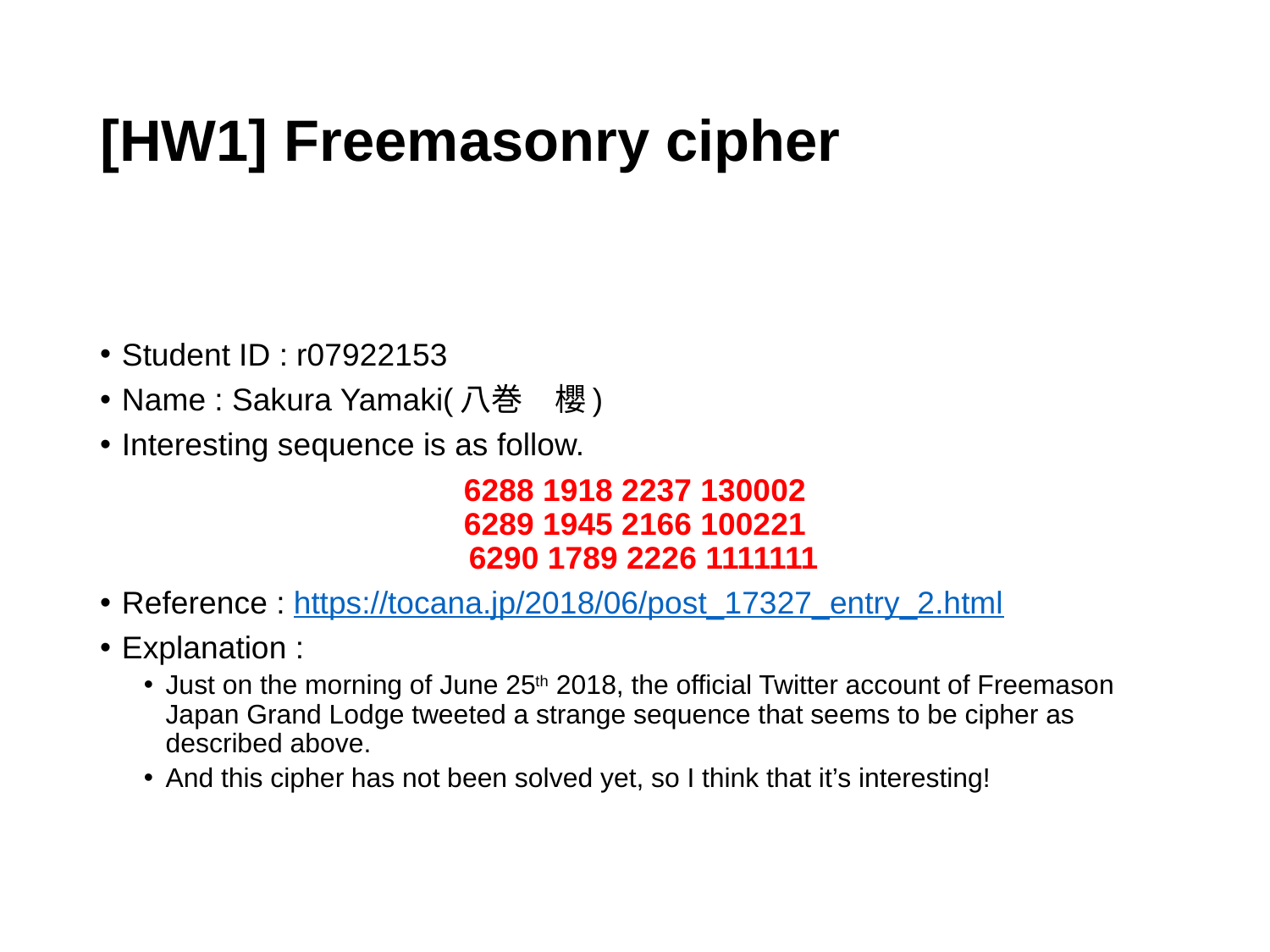

# [HW1] Freemasonry cipher
Student ID : r07922153
Name : Sakura Yamaki(八巻　櫻)
Interesting sequence is as follow.
6288 1918 2237 130002
6289 1945 2166 100221
  6290 1789 2226 1111111
Reference : https://tocana.jp/2018/06/post_17327_entry_2.html
Explanation :
Just on the morning of June 25th 2018, the official Twitter account of Freemason Japan Grand Lodge tweeted a strange sequence that seems to be cipher as described above.
And this cipher has not been solved yet, so I think that it’s interesting!